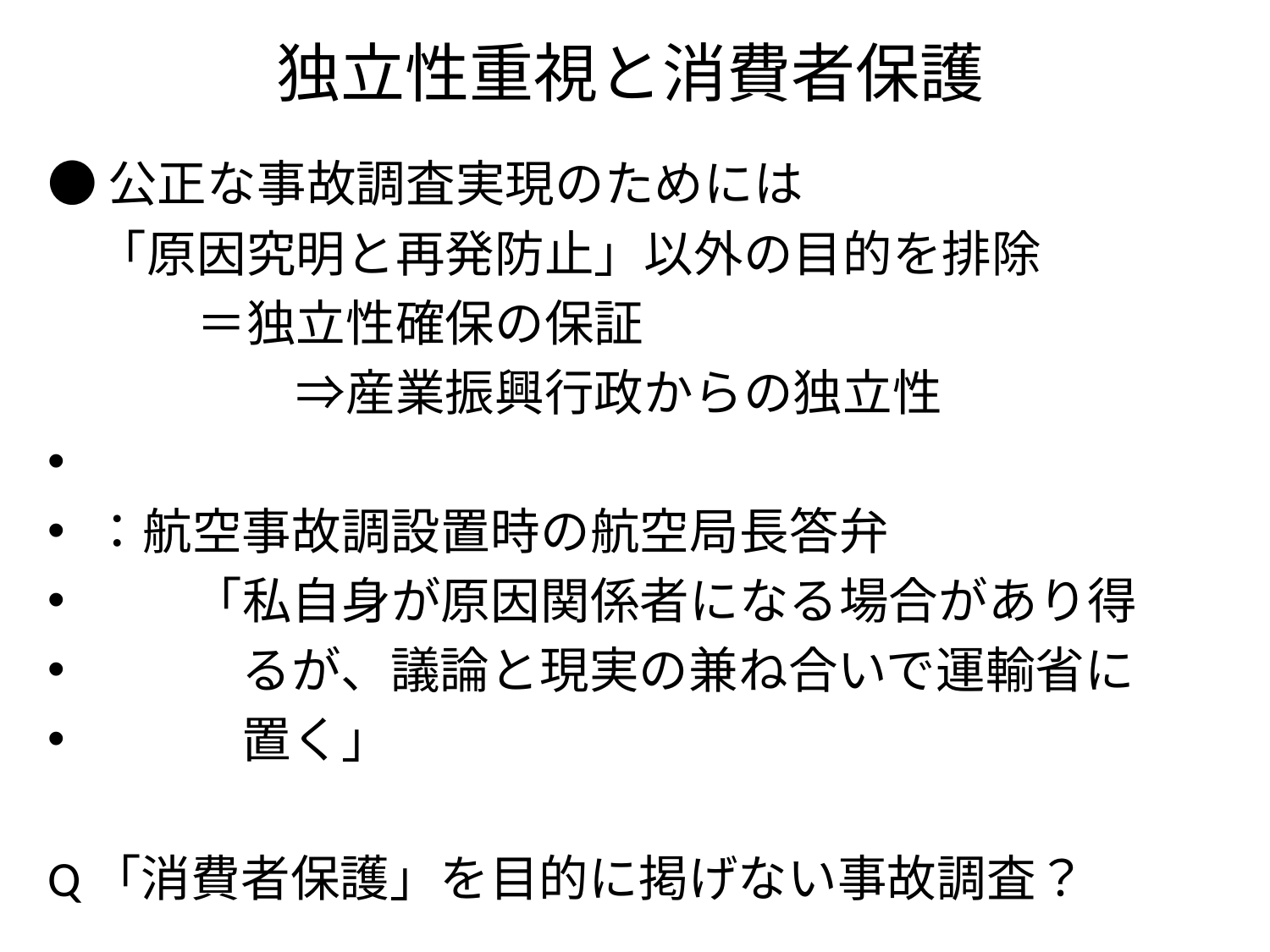

# 独立性重視と消費者保護
●公正な事故調査実現のためには
　「原因究明と再発防止」以外の目的を排除
　　　＝独立性確保の保証
　　　　　⇒産業振興行政からの独立性

：航空事故調設置時の航空局長答弁
　　「私自身が原因関係者になる場合があり得
　　　るが、議論と現実の兼ね合いで運輸省に
　　　置く」

Q「消費者保護」を目的に掲げない事故調査？